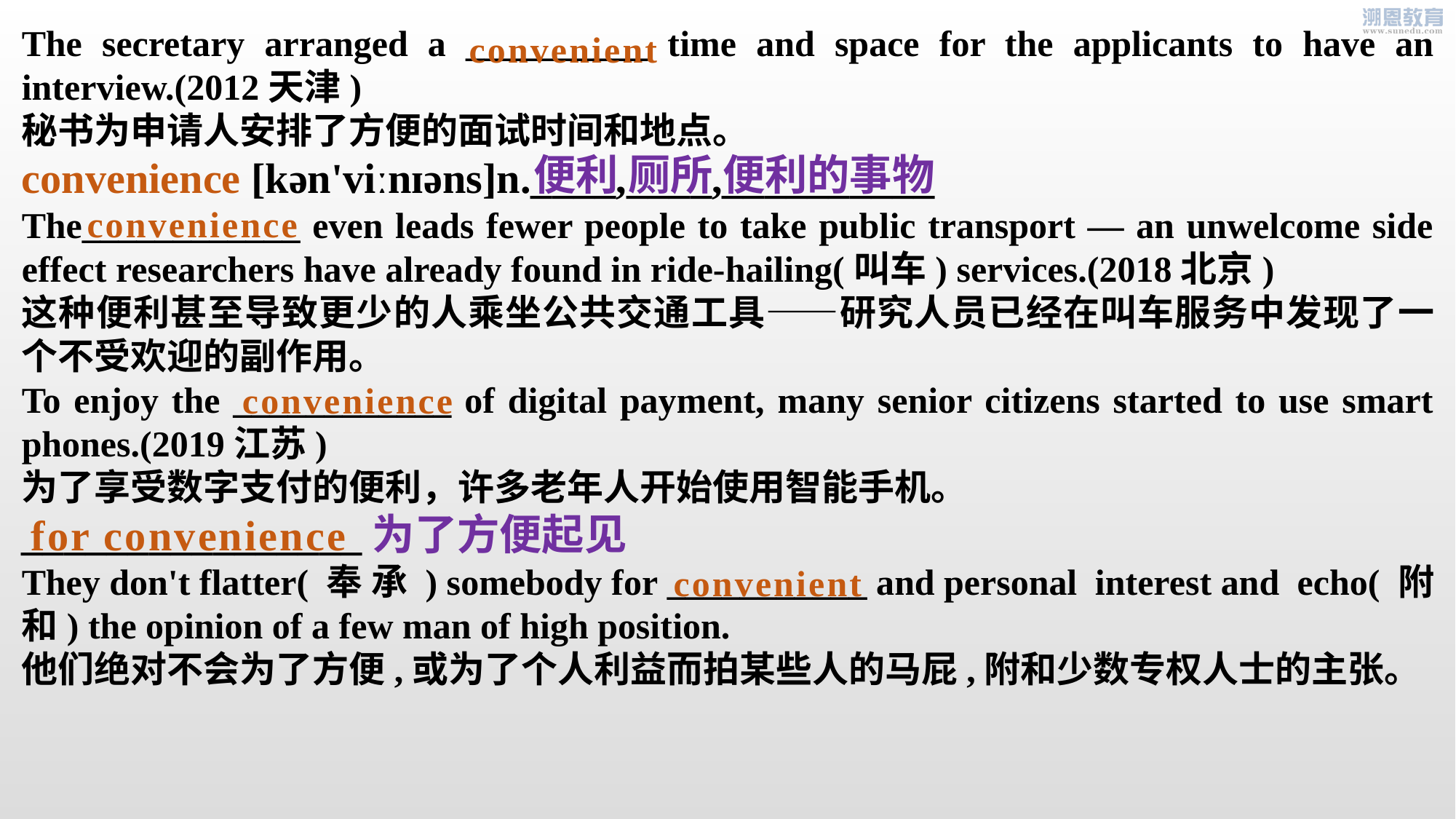

The secretary arranged a __________ time and space for the applicants to have an interview.(2012天津)
秘书为申请人安排了方便的面试时间和地点。
convenience [kən'viːnɪəns]n.____,____,__________
The____________ even leads fewer people to take public transport — an unwelcome side effect researchers have already found in ride-hailing(叫车) services.(2018北京)
这种便利甚至导致更少的人乘坐公共交通工具——研究人员已经在叫车服务中发现了一个不受欢迎的副作用。
To enjoy the ____________ of digital payment, many senior citizens started to use smart phones.(2019江苏)
为了享受数字支付的便利，许多老年人开始使用智能手机。
________________为了方便起见
They don't flatter(奉承) somebody for ___________ and personal interest and echo(附和) the opinion of a few man of high position.
他们绝对不会为了方便,或为了个人利益而拍某些人的马屁,附和少数专权人士的主张。
convenient
便利 厕所 便利的事物
convenience
convenience
for convenience
convenient